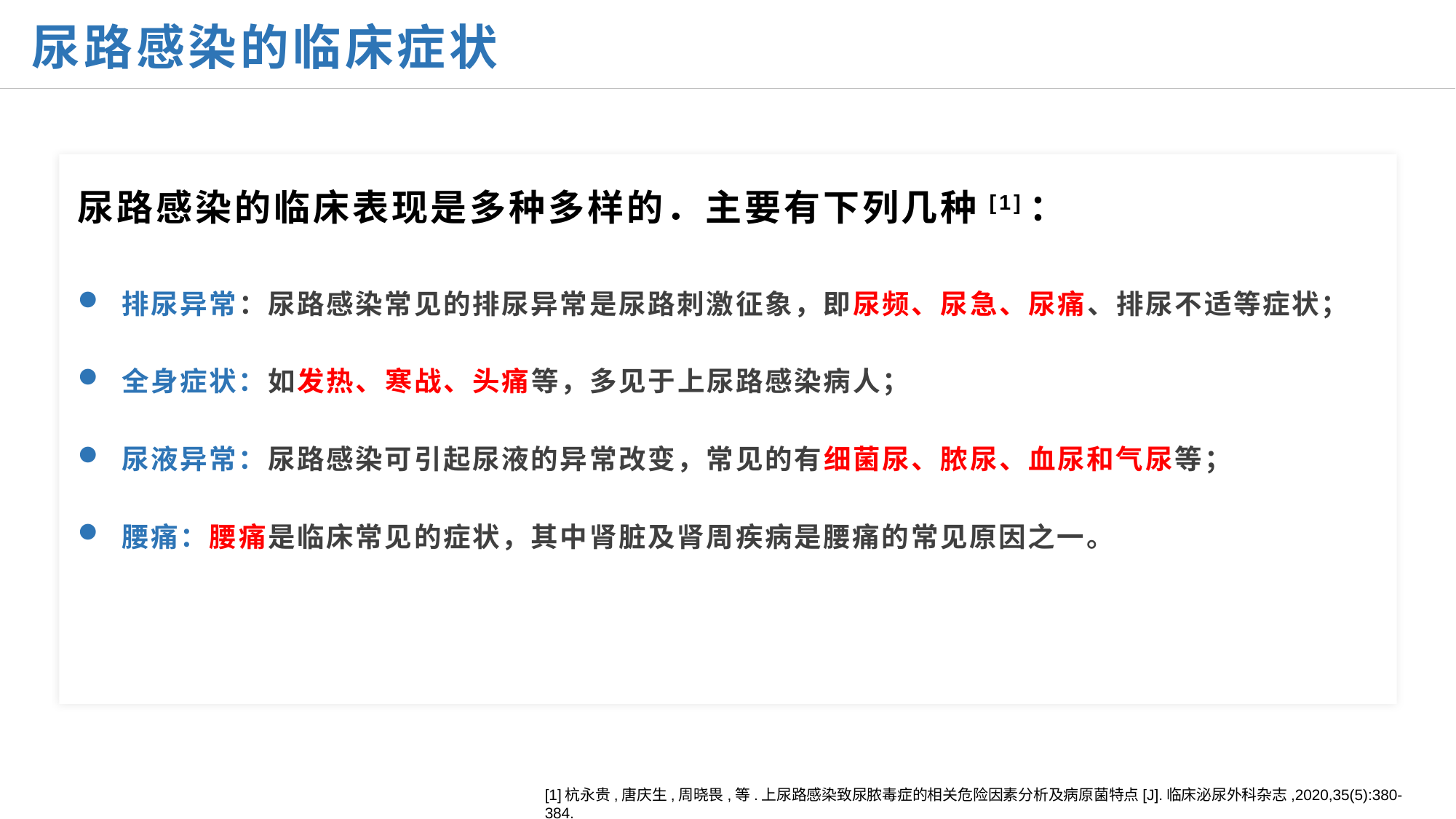

尿路感染的临床症状

尿路感染的临床表现是多种多样的．主要有下列几种[1]：
排尿异常：尿路感染常见的排尿异常是尿路刺激征象，即尿频、尿急、尿痛、排尿不适等症状；
全身症状：如发热、寒战、头痛等，多见于上尿路感染病人；
尿液异常：尿路感染可引起尿液的异常改变，常见的有细菌尿、脓尿、血尿和气尿等；
腰痛：腰痛是临床常见的症状，其中肾脏及肾周疾病是腰痛的常见原因之一。
[1]杭永贵,唐庆生,周晓畏,等.上尿路感染致尿脓毒症的相关危险因素分析及病原菌特点[J].临床泌尿外科杂志,2020,35(5):380-384.